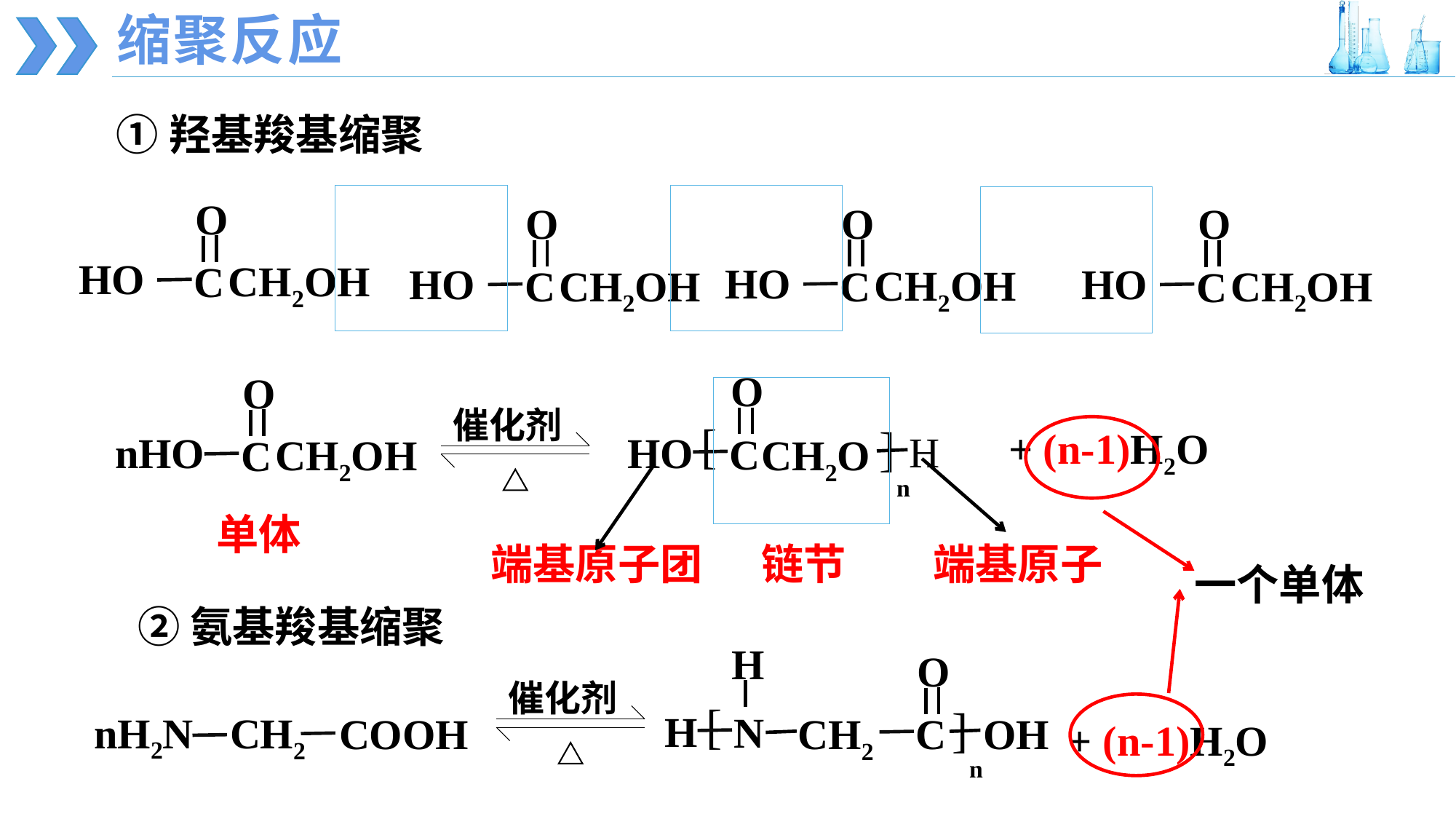

缩聚反应
①羟基羧基缩聚

O
   HO
CH2OH
C

O
   HO
CH2OH
C
O
   HO
CH2OH
C
O
   HO
CH2OH
C
O
  HO
C
CH2O
[
]
H
n
O
  nHO
CH2OH
C

催化剂

+ (n-1)H2O

单体
端基原子
端基原子团
链节
一个单体
②氨基羧基缩聚
  H
O
[
]
  H
N
C
CH2
OH
n
催化剂

  nH2N
CH2
COOH
+ (n-1)H2O